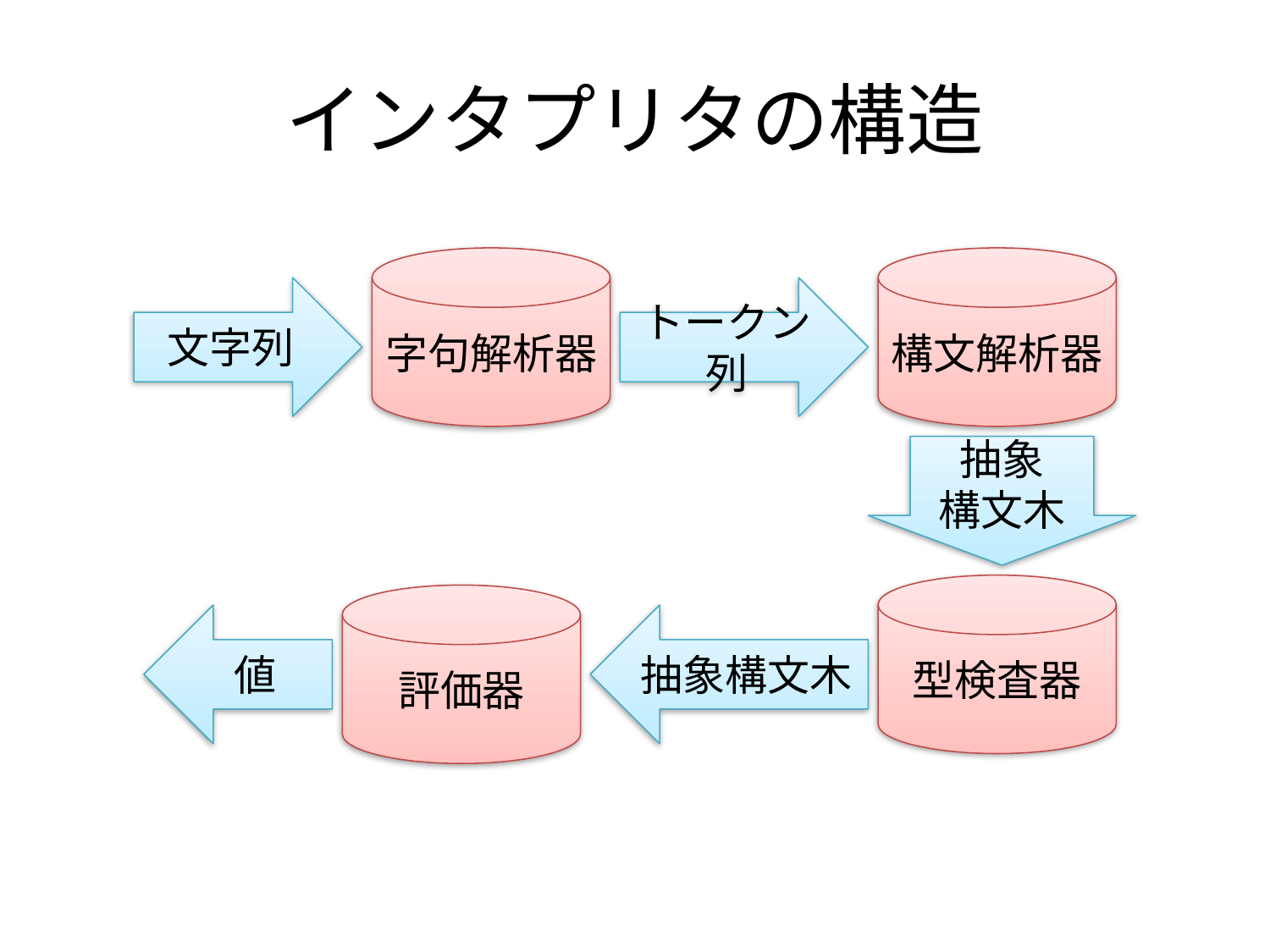

# インタプリタの構造
字句解析器
構文解析器
文字列
トークン列
抽象
構文木
型検査器
評価器
値
抽象構文木